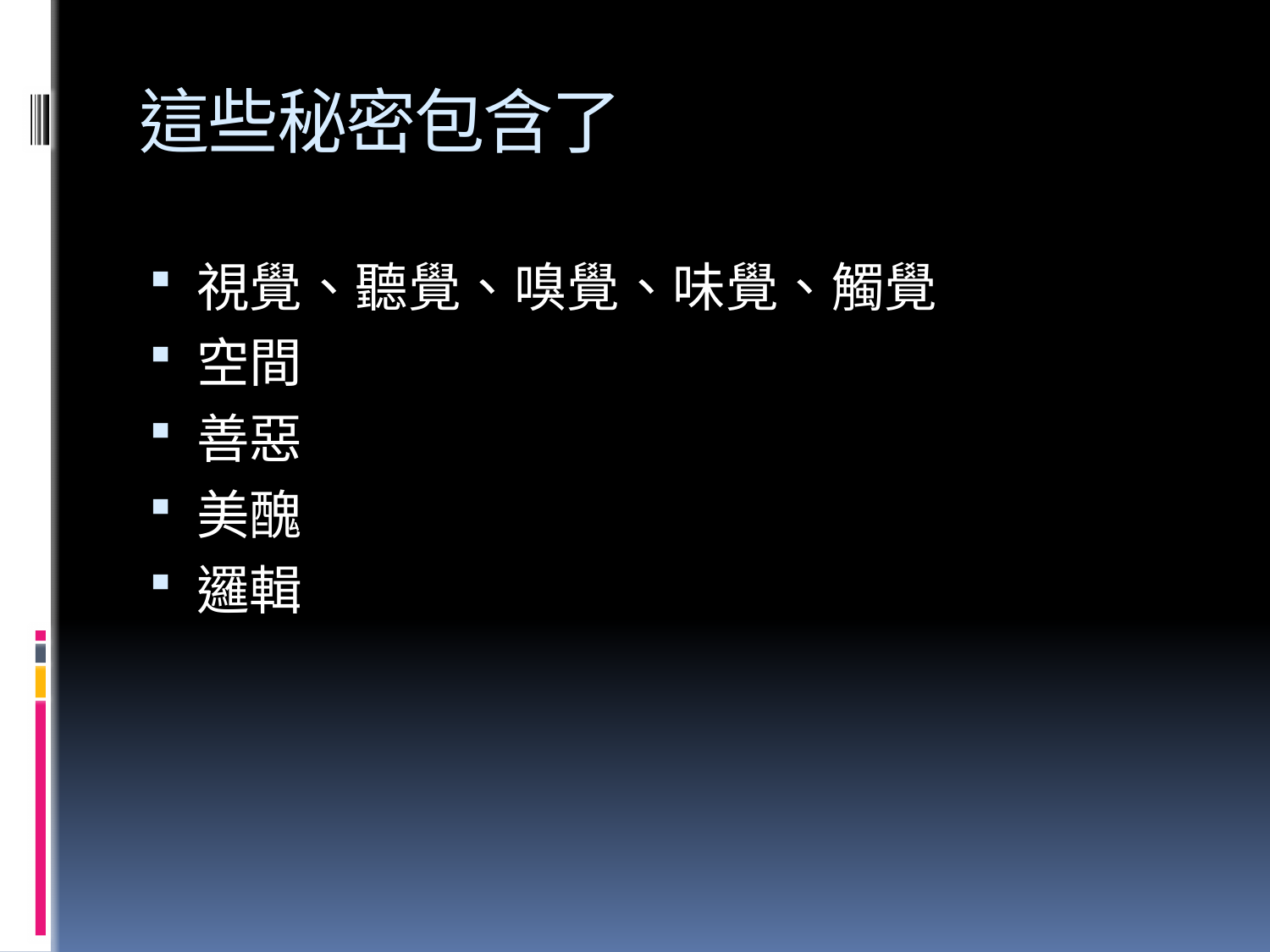

# 這些秘密包含了
視覺、聽覺、嗅覺、味覺、觸覺
空間
善惡
美醜
邏輯